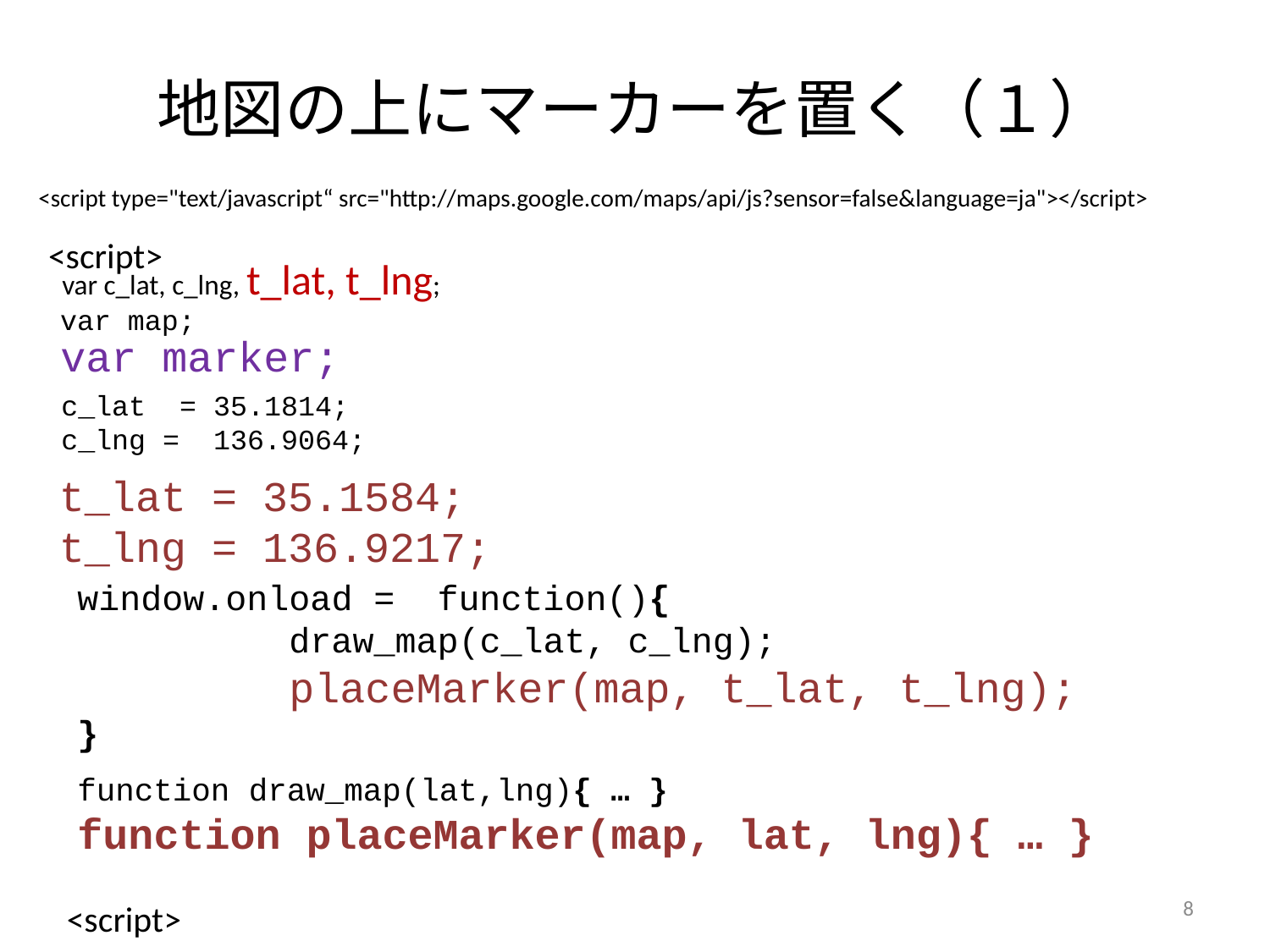

# 地図の上にマーカーを置く（１）
<script type="text/javascript“ src="http://maps.google.com/maps/api/js?sensor=false&language=ja"></script>
<script>
var c_lat, c_lng, t_lat, t_lng;
var map;
var marker;
c_lat  = 35.1814;
c_lng =  136.9064;
t_lat = 35.1584;
t_lng = 136.9217;
window.onload =  function(){
          draw_map(c_lat, c_lng);
          placeMarker(map, t_lat, t_lng);
}
function draw_map(lat,lng){ … }
function placeMarker(map, lat, lng){ … }
8
<script>